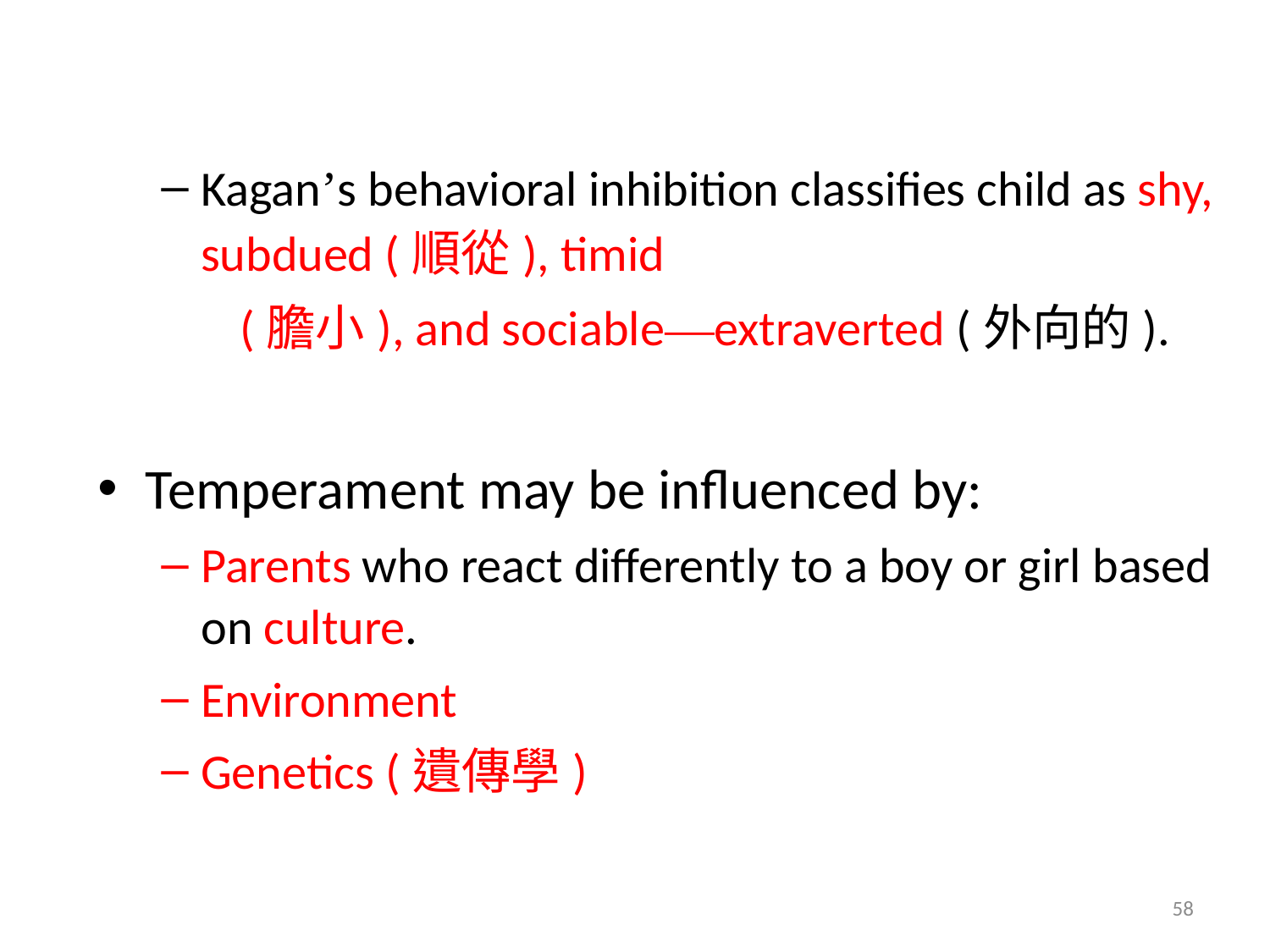

Kagan’s behavioral inhibition classifies child as shy, subdued (順從), timid
       (膽小), and sociable—extraverted (外向的).

Temperament may be influenced by:
Parents who react differently to a boy or girl based on culture.
Environment
Genetics (遺傳學)
58